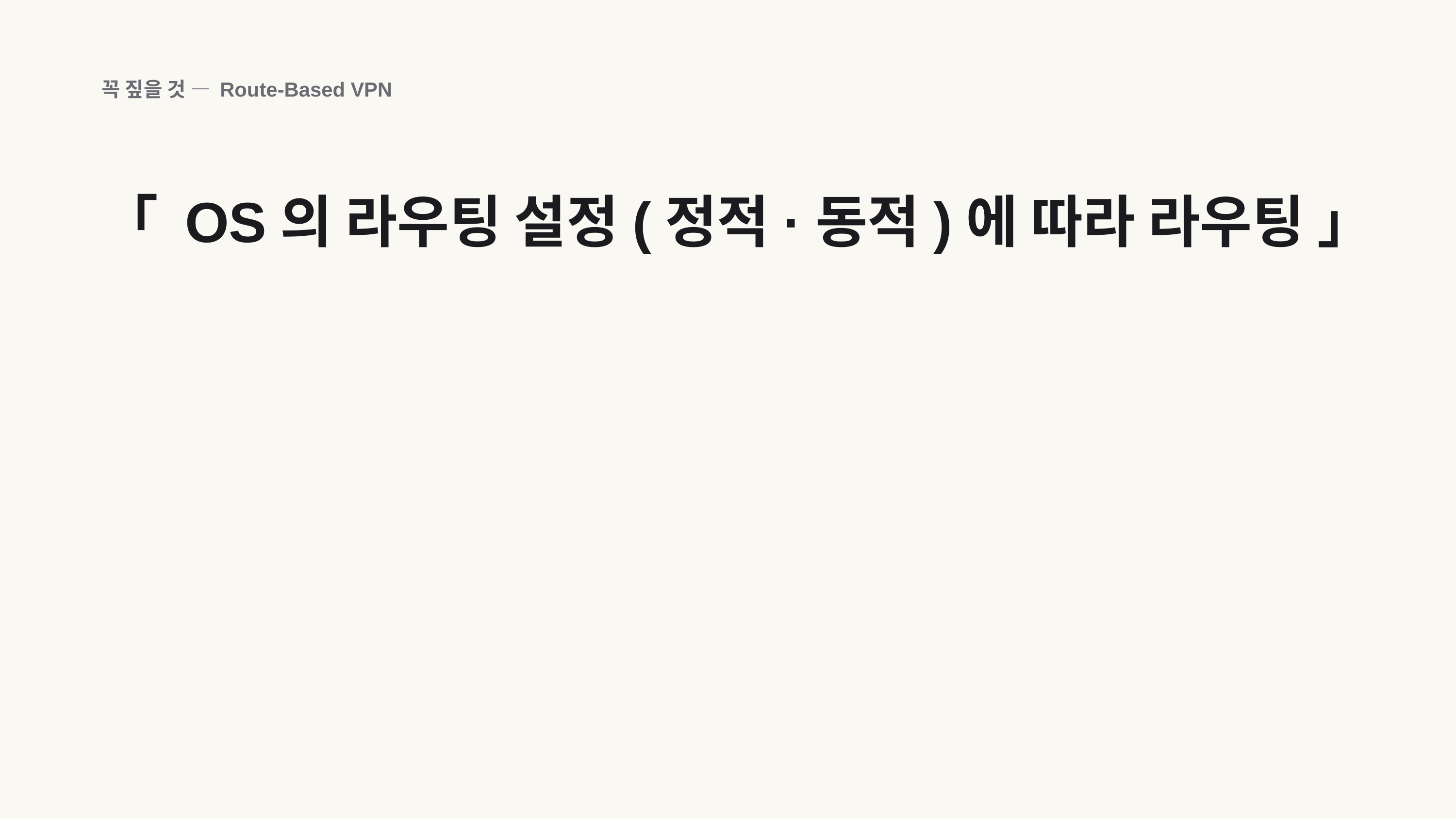

꼭 짚을 것 — Route-Based VPN
「 OS의 라우팅 설정(정적·동적)에 따라 라우팅 」